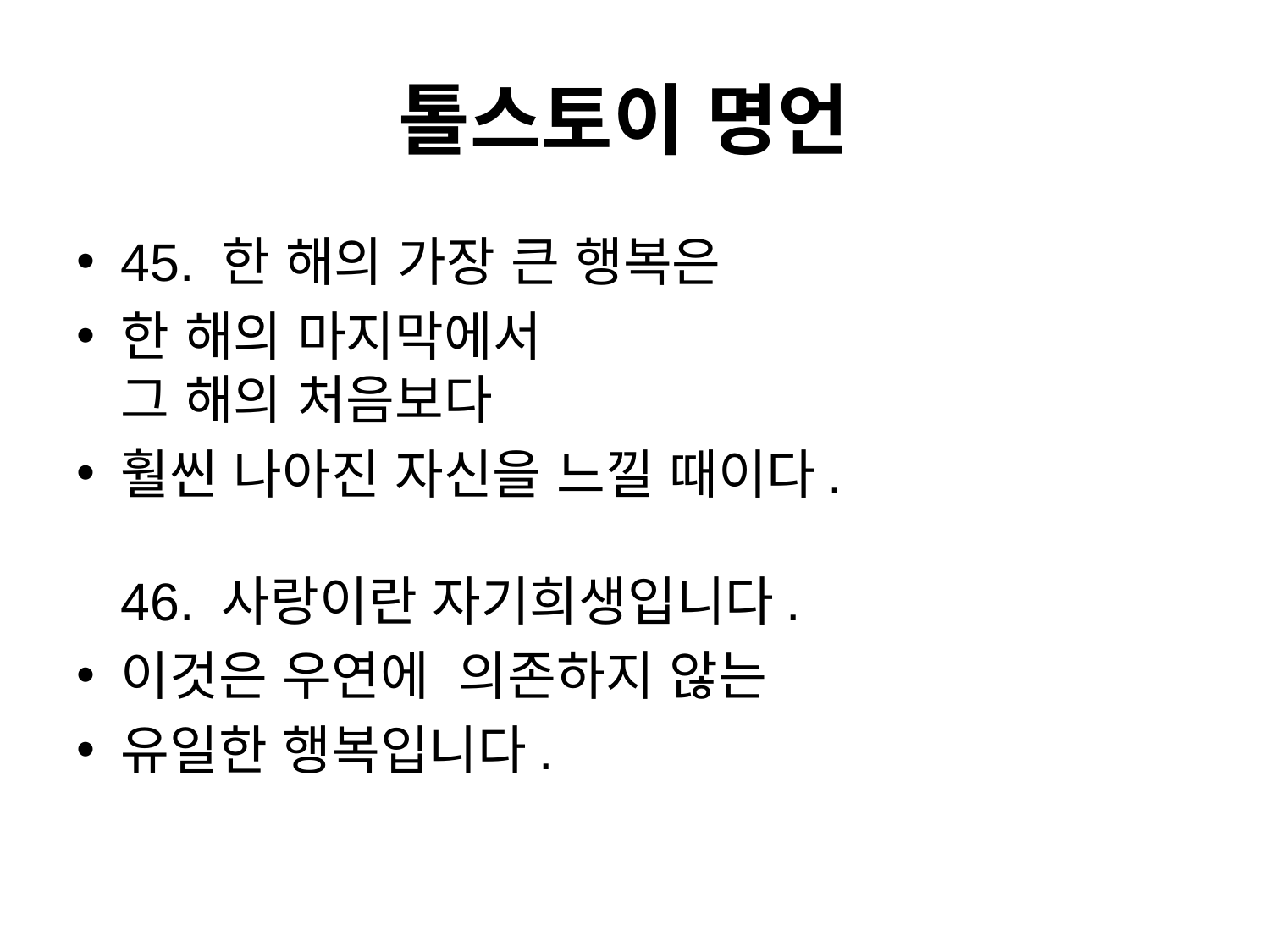

# 톨스토이 명언
45. 한 해의 가장 큰 행복은
한 해의 마지막에서
그 해의 처음보다
훨씬 나아진 자신을 느낄 때이다.
46. 사랑이란 자기희생입니다.
이것은 우연에  의존하지 않는
유일한 행복입니다.